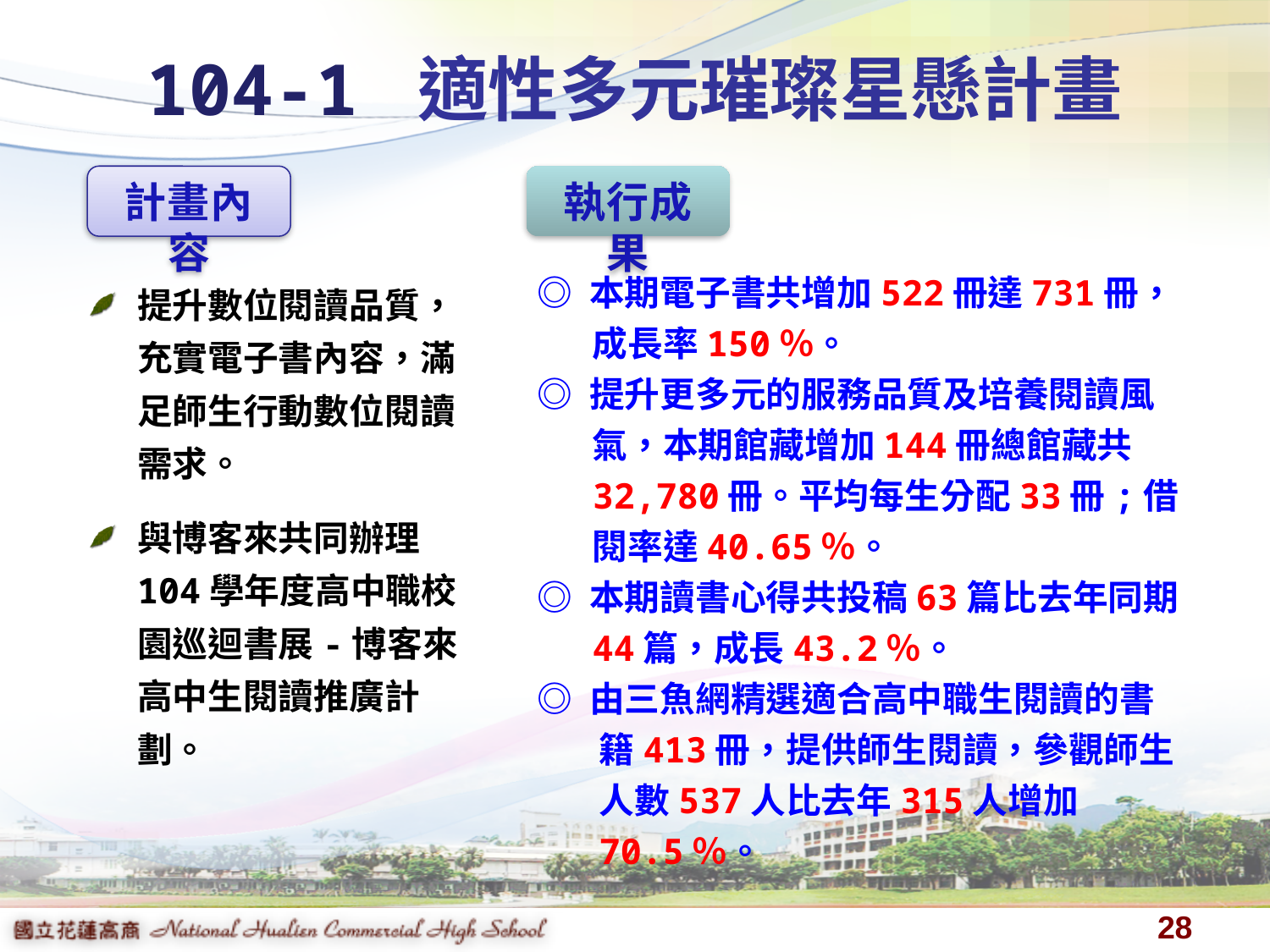

# 104-1 適性多元璀璨星懸計畫
計畫內容
執行成果
◎ 本期電子書共增加522冊達731冊，成長率150％。
◎ 提升更多元的服務品質及培養閱讀風氣，本期館藏增加144冊總館藏共32,780冊。平均每生分配33冊;借閱率達40.65％。
◎ 本期讀書心得共投稿63篇比去年同期44篇，成長43.2％。
◎ 由三魚網精選適合高中職生閱讀的書籍413冊，提供師生閱讀，參觀師生人數537人比去年315人增加70.5％。
提升數位閱讀品質，充實電子書內容，滿足師生行動數位閱讀需求。
與博客來共同辦理104學年度高中職校園巡迴書展-博客來高中生閱讀推廣計劃。